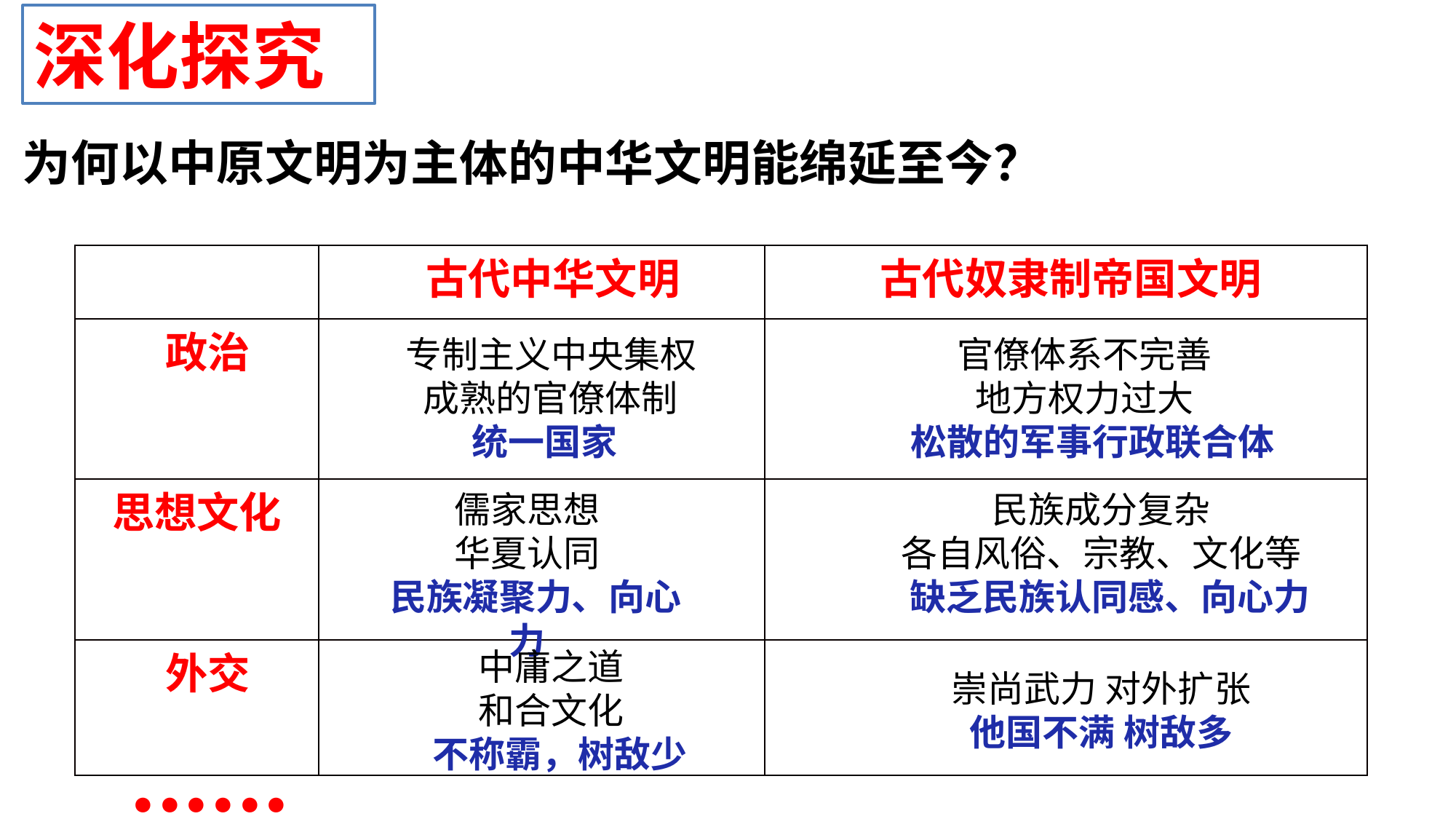

深化探究
为何以中原文明为主体的中华文明能绵延至今？
|  | 古代中华文明 | 古代奴隶制帝国文明 |
| --- | --- | --- |
| 政治 |  |  |
| 思想文化 |  |  |
| 外交 |  |  |
专制主义中央集权
 成熟的官僚体制
       统一国家
官僚体系不完善
地方权力过大
 松散的军事行政联合体
儒家思想
华夏认同
 民族凝聚力、向心力
民族成分复杂
各自风俗、宗教、文化等
 缺乏民族认同感、向心力
中庸之道
和合文化
 不称霸，树敌少
崇尚武力 对外扩张
他国不满 树敌多
......